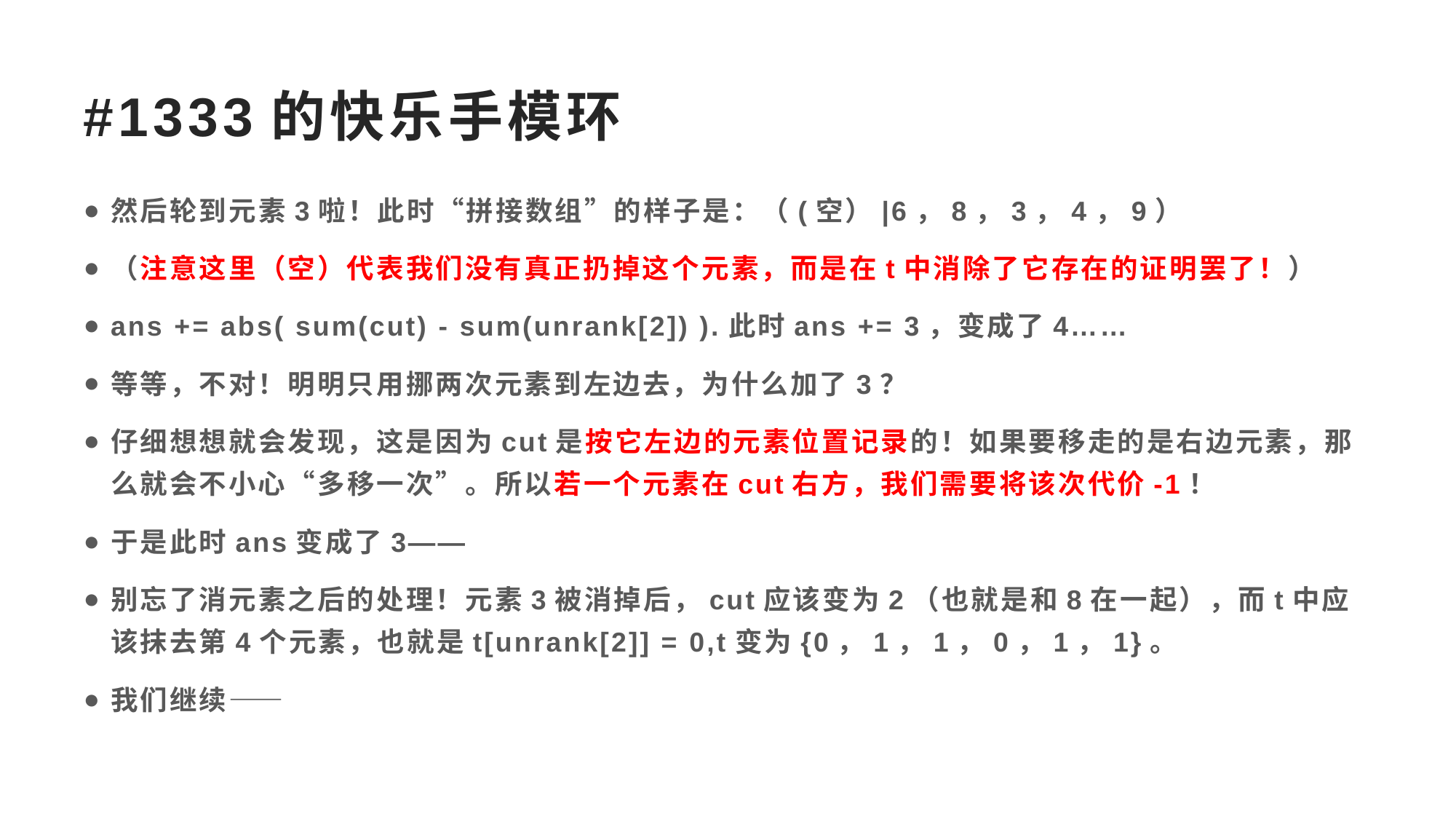

# #1333的快乐手模环
然后轮到元素3啦！此时“拼接数组”的样子是：（(空）|6，8，3，4，9）
（注意这里（空）代表我们没有真正扔掉这个元素，而是在t中消除了它存在的证明罢了！）
ans += abs( sum(cut) - sum(unrank[2]) ).此时ans += 3，变成了4……
等等，不对！明明只用挪两次元素到左边去，为什么加了3？
仔细想想就会发现，这是因为cut是按它左边的元素位置记录的！如果要移走的是右边元素，那么就会不小心“多移一次”。所以若一个元素在cut右方，我们需要将该次代价-1！
于是此时ans变成了3——
别忘了消元素之后的处理！元素3被消掉后，cut应该变为2（也就是和8在一起），而t中应该抹去第4个元素，也就是t[unrank[2]] = 0,t变为{0，1，1，0，1，1}。
我们继续——